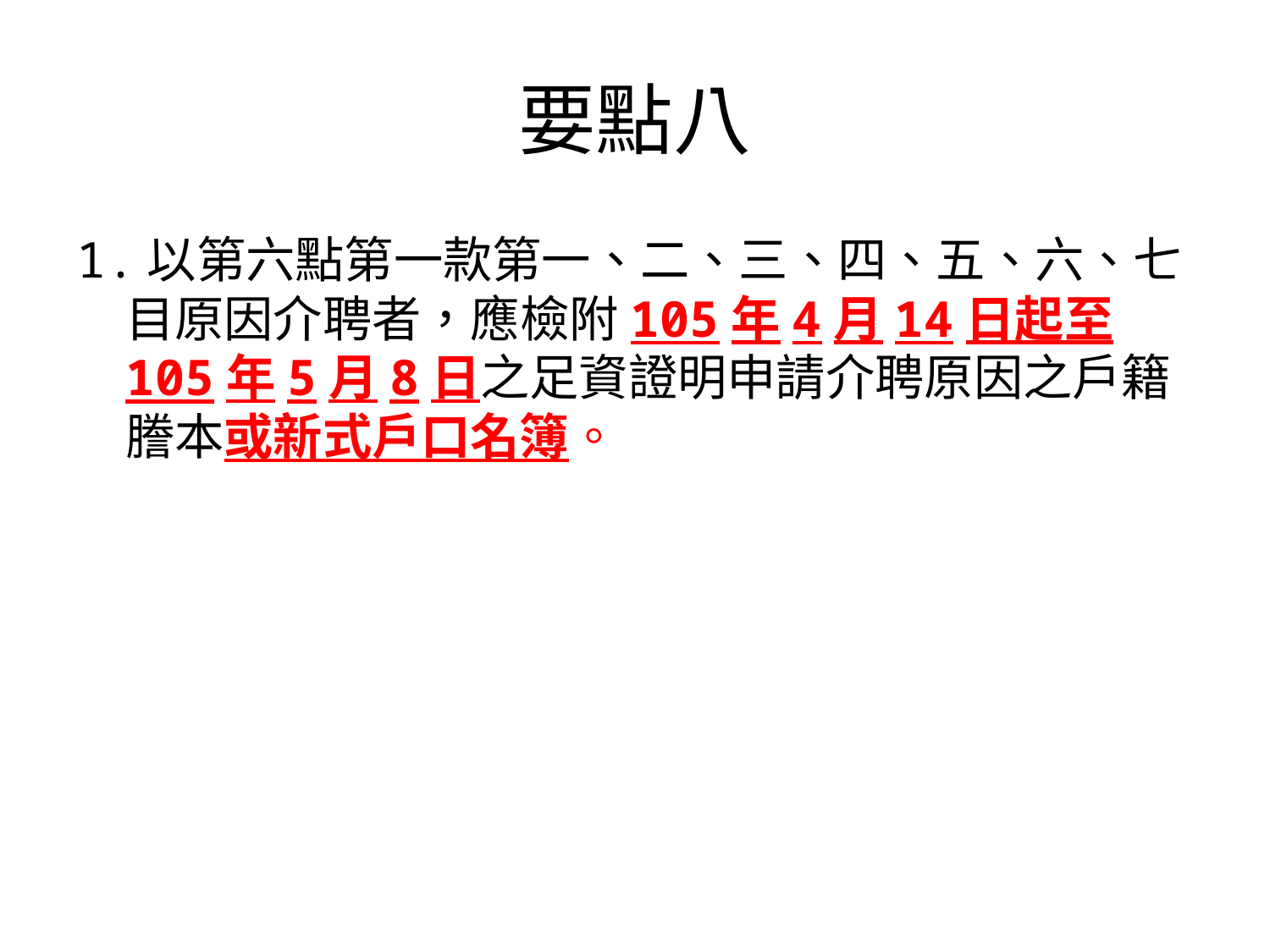

# 要點八
1.以第六點第一款第一、二、三、四、五、六、七目原因介聘者，應檢附105年4月14日起至105年5月8日之足資證明申請介聘原因之戶籍謄本或新式戶口名簿。